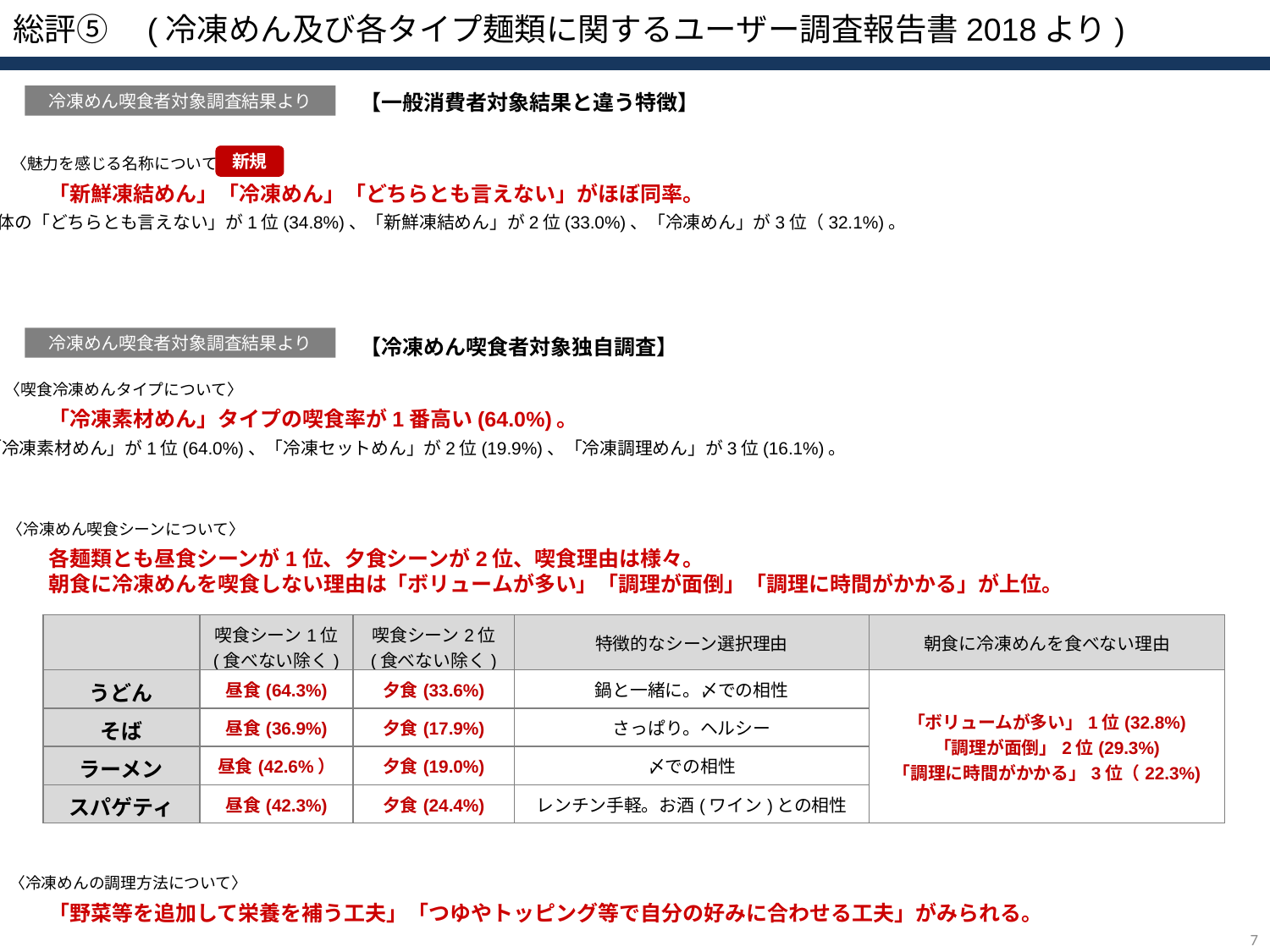

# 総評⑤　(冷凍めん及び各タイプ麺類に関するユーザー調査報告書2018より)
【一般消費者対象結果と違う特徴】
冷凍めん喫食者対象調査結果より
新規
〈魅力を感じる名称について〉
「新鮮凍結めん」「冷凍めん」「どちらとも言えない」がほぼ同率。
・全体の「どちらとも言えない」が1位(34.8%)、「新鮮凍結めん」が2位(33.0%)、「冷凍めん」が3位（32.1%)。
冷凍めん喫食者対象調査結果より
【冷凍めん喫食者対象独自調査】
〈喫食冷凍めんタイプについて〉
「冷凍素材めん」タイプの喫食率が1番高い(64.0%)。
・「冷凍素材めん」が1位(64.0%)、「冷凍セットめん」が2位(19.9%)、「冷凍調理めん」が3位(16.1%)。
〈冷凍めん喫食シーンについて〉
各麺類とも昼食シーンが1位、夕食シーンが2位、喫食理由は様々。
朝食に冷凍めんを喫食しない理由は「ボリュームが多い」「調理が面倒」「調理に時間がかかる」が上位。
|  | 喫食シーン1位 (食べない除く) | 喫食シーン2位 (食べない除く) | 特徴的なシーン選択理由 | 朝食に冷凍めんを食べない理由 |
| --- | --- | --- | --- | --- |
| うどん | 昼食(64.3%) | 夕食(33.6%) | 鍋と一緒に。〆での相性 | 「ボリュームが多い」1位(32.8%) 「調理が面倒」2位(29.3%) 「調理に時間がかかる」3位（22.3%) |
| そば | 昼食(36.9%) | 夕食(17.9%) | さっぱり。ヘルシー |  |
| ラーメン | 昼食(42.6%） | 夕食(19.0%) | 〆での相性 |  |
| スパゲティ | 昼食(42.3%) | 夕食(24.4%) | レンチン手軽。お酒(ワイン)との相性 |  |
〈冷凍めんの調理方法について〉
「野菜等を追加して栄養を補う工夫」「つゆやトッピング等で自分の好みに合わせる工夫」がみられる。
7